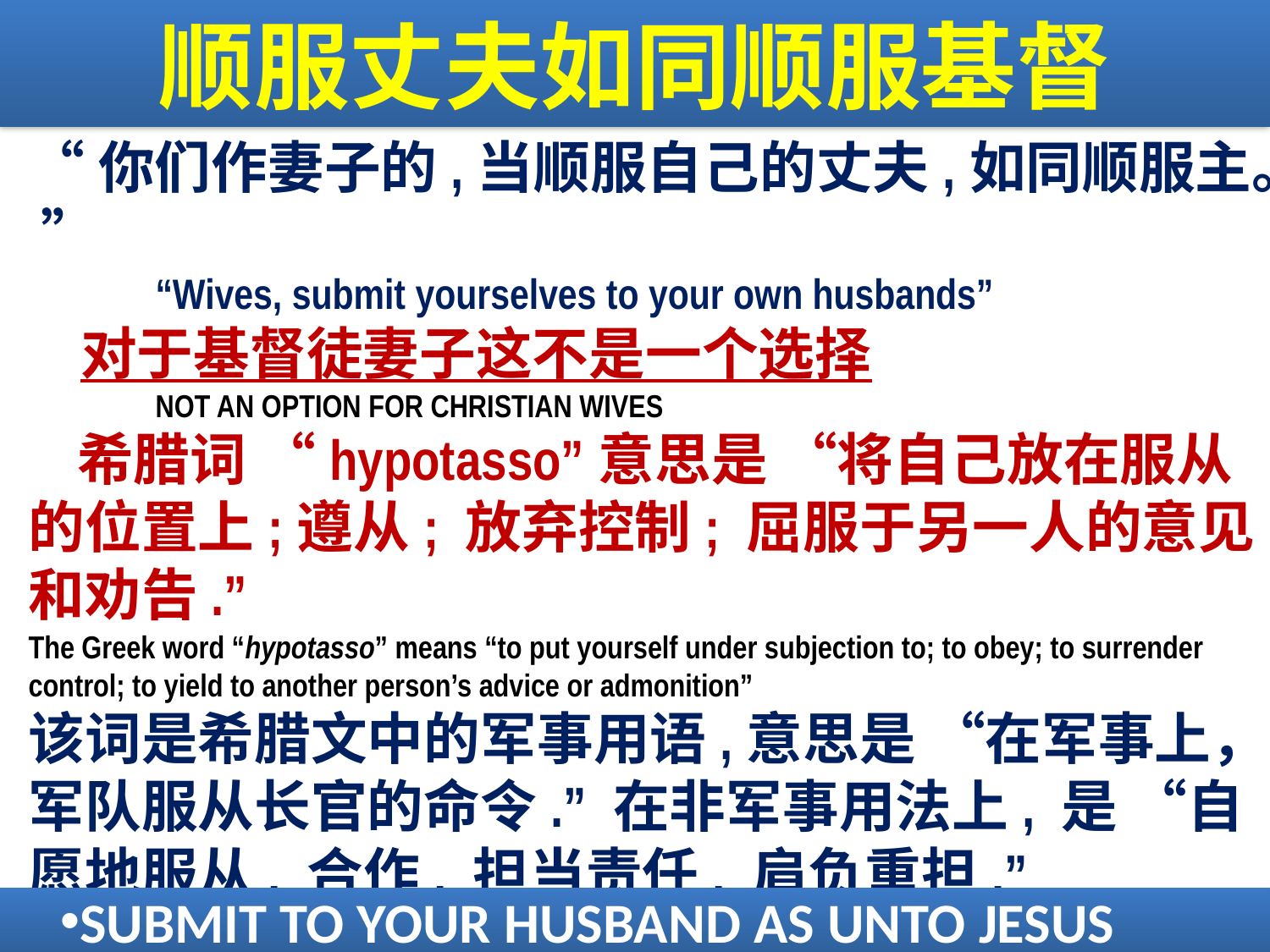

# 顺服丈夫如同顺服基督
“你们作妻子的,当顺服自己的丈夫,如同顺服主。 ”
	“Wives, submit yourselves to your own husbands”
   对于基督徒妻子这不是一个选择
	NOT AN OPTION FOR CHRISTIAN WIVES
     希腊词 “hypotasso”意思是 “将自己放在服从的位置上;遵从; 放弃控制; 屈服于另一人的意见和劝告.”
The Greek word “hypotasso” means “to put yourself under subjection to; to obey; to surrender control; to yield to another person’s advice or admonition”
该词是希腊文中的军事用语,意思是 “在军事上，军队服从长官的命令.” 在非军事用法上, 是 “自愿地服从, 合作, 担当责任, 肩负重担.”
This word was a Greek military term meaning "to arrange troops in a military fashion under the command of a leader". In non-military use, it was "a voluntary attitude of  giving in, cooperating, assuming responsibility, and carrying a burden"
SUBMIT TO YOUR HUSBAND AS UNTO JESUS